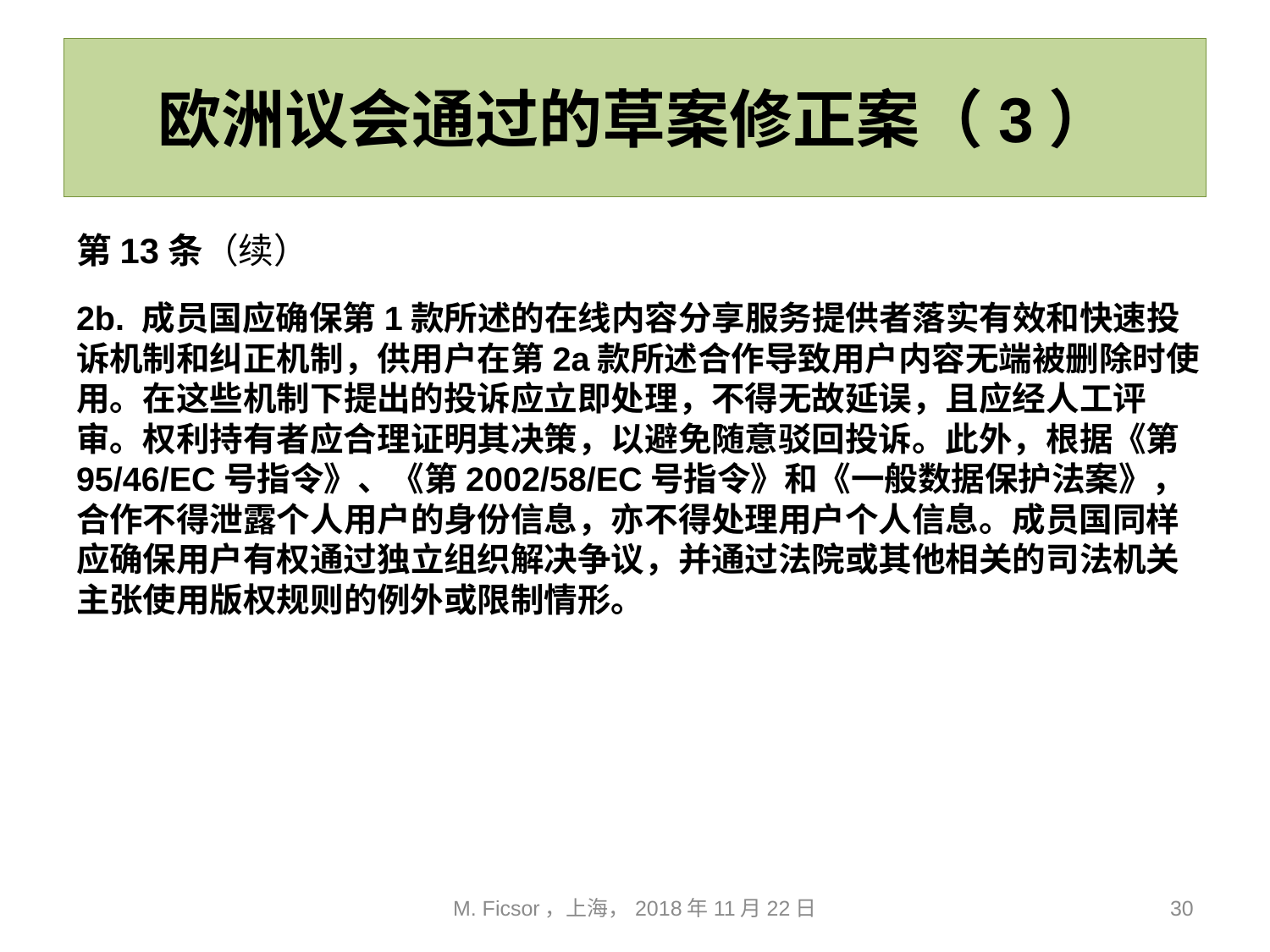

# 欧洲议会通过的草案修正案（3）
第13条（续）

2b. 成员国应确保第1款所述的在线内容分享服务提供者落实有效和快速投诉机制和纠正机制，供用户在第2a款所述合作导致用户内容无端被删除时使用。在这些机制下提出的投诉应立即处理，不得无故延误，且应经人工评审。权利持有者应合理证明其决策，以避免随意驳回投诉。此外，根据《第95/46/EC号指令》、《第2002/58/EC号指令》和《一般数据保护法案》，合作不得泄露个人用户的身份信息，亦不得处理用户个人信息。成员国同样应确保用户有权通过独立组织解决争议，并通过法院或其他相关的司法机关主张使用版权规则的例外或限制情形。

M. Ficsor，上海，2018年11月22日
30